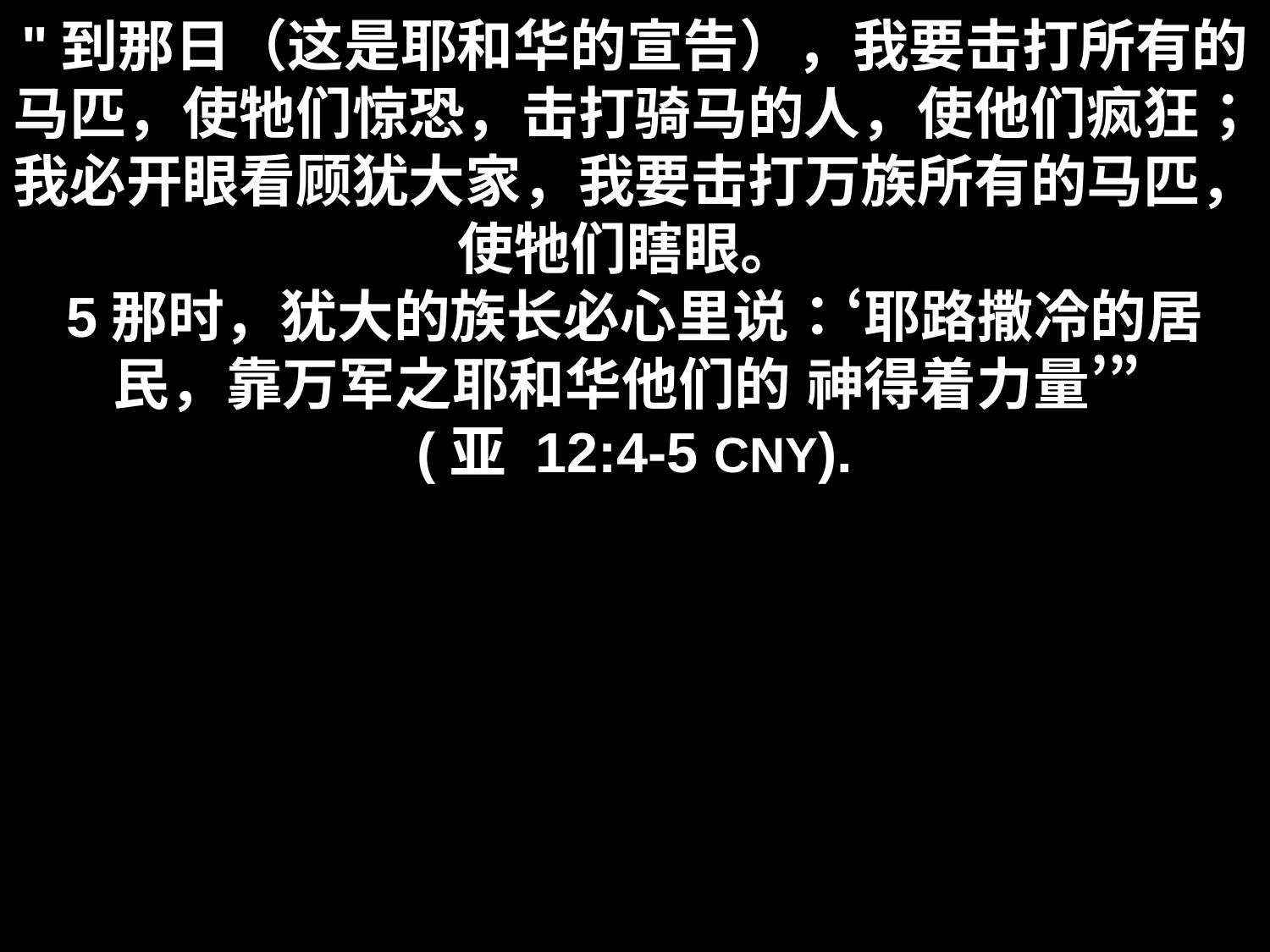

# "到那日（这是耶和华的宣告），我要击打所有的马匹，使牠们惊恐，击打骑马的人，使他们疯狂；我必开眼看顾犹大家，我要击打万族所有的马匹， 使牠们瞎眼。 5那时，犹大的族长必心里说：‘耶路撒冷的居民，靠万军之耶和华他们的 神得着力量’” (亚 12:4-5 CNY).